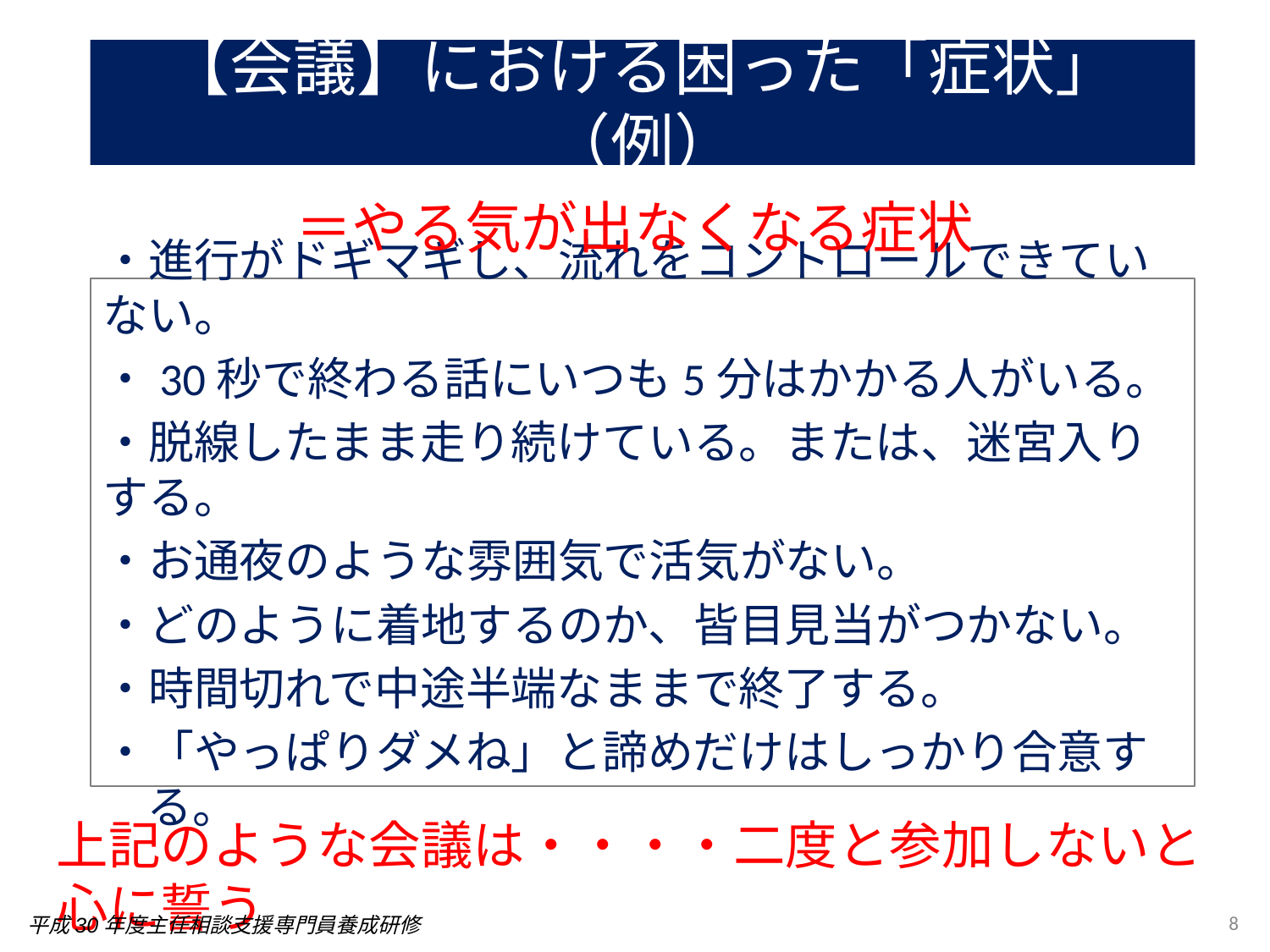

# 【会議】における困った「症状」（例）
＝やる気が出なくなる症状
・進行がドギマギし、流れをコントロールできていない。
・30秒で終わる話にいつも5分はかかる人がいる。
・脱線したまま走り続けている。または、迷宮入りする。
・お通夜のような雰囲気で活気がない。
・どのように着地するのか、皆目見当がつかない。
・時間切れで中途半端なままで終了する。
・「やっぱりダメね」と諦めだけはしっかり合意する。
上記のような会議は・・・・二度と参加しないと心に誓う
8
平成30年度主任相談支援専門員養成研修